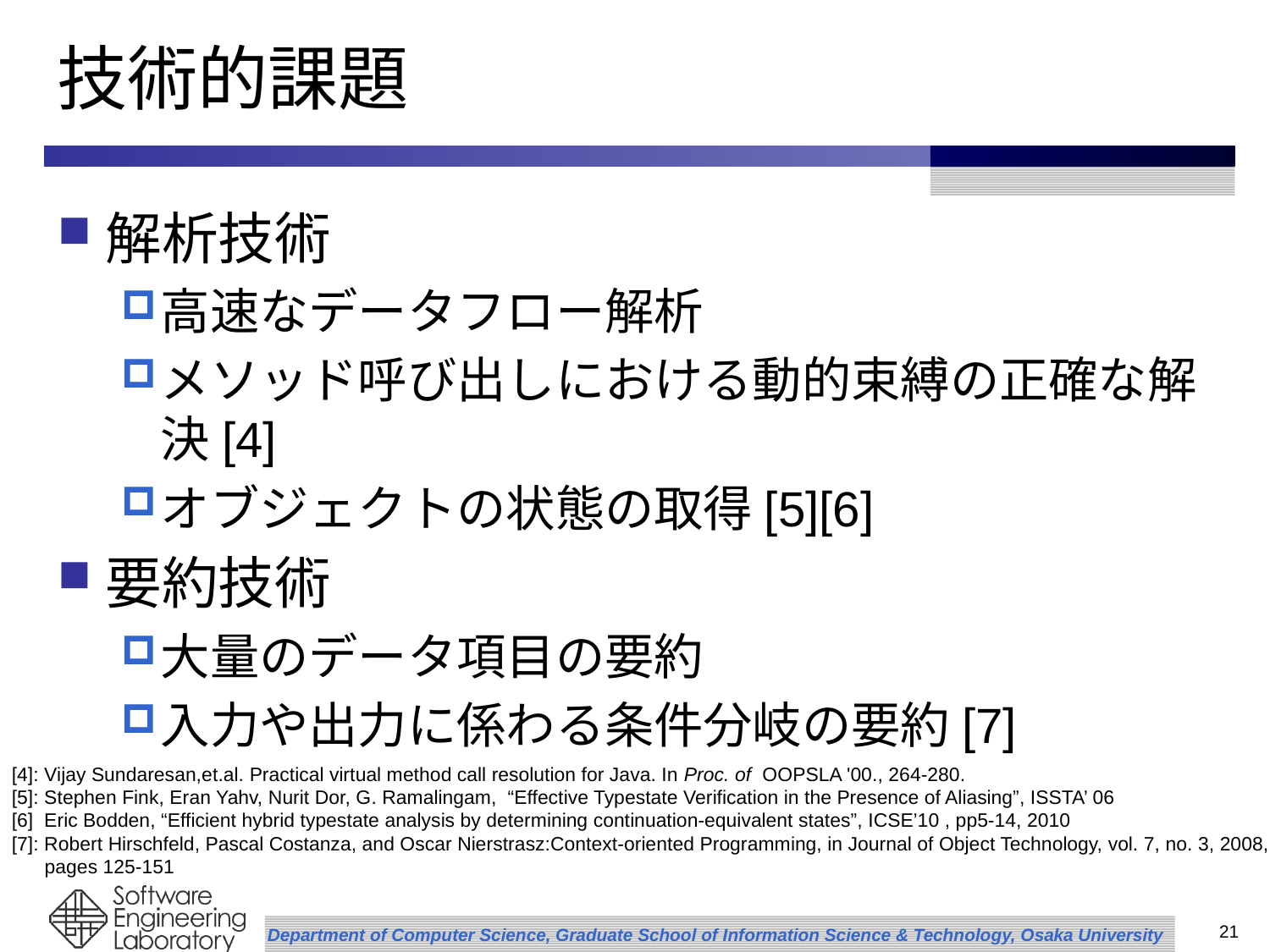

# 技術的課題
解析技術
高速なデータフロー解析
メソッド呼び出しにおける動的束縛の正確な解決[4]
オブジェクトの状態の取得[5][6]
要約技術
大量のデータ項目の要約
入力や出力に係わる条件分岐の要約[7]
[4]: Vijay Sundaresan,et.al. Practical virtual method call resolution for Java. In Proc. of  OOPSLA '00., 264-280.
[5]: Stephen Fink, Eran Yahv, Nurit Dor, G. Ramalingam,  “Effective Typestate Verification in the Presence of Aliasing”, ISSTA’ 06
[6]  Eric Bodden, “Efficient hybrid typestate analysis by determining continuation-equivalent states”, ICSE’10 , pp5-14, 2010
[7]: Robert Hirschfeld, Pascal Costanza, and Oscar Nierstrasz:Context-oriented Programming, in Journal of Object Technology, vol. 7, no. 3, 2008,
      pages 125-151
21